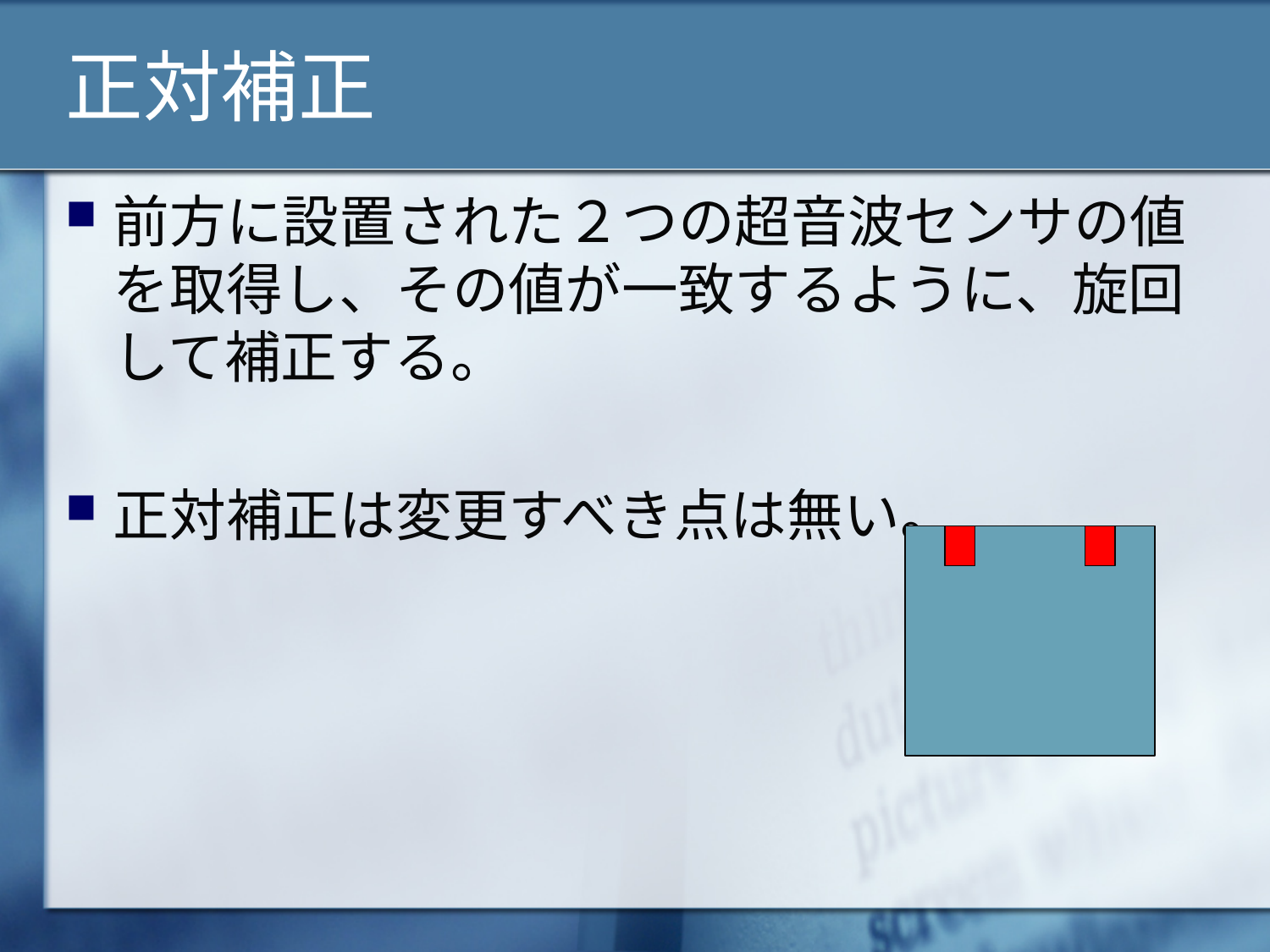

# 正対補正
前方に設置された２つの超音波センサの値を取得し、その値が一致するように、旋回して補正する。

正対補正は変更すべき点は無い。